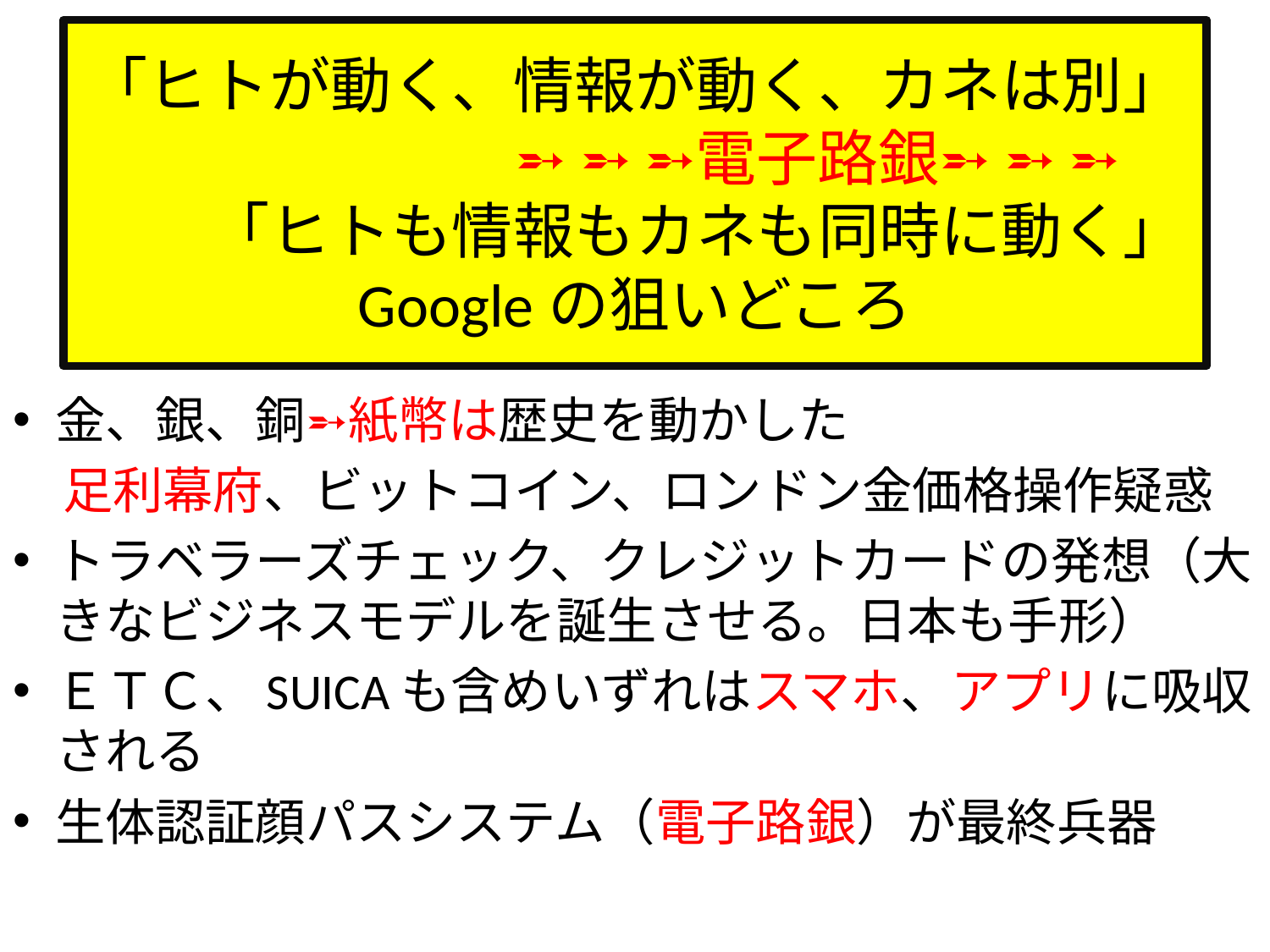

# 「ヒトが動く、情報が動く、カネは別」 　　　　　　➵ ➵ ➵電子路銀➵ ➵ ➵ 　　「ヒトも情報もカネも同時に動く」 Googleの狙いどころ
金、銀、銅➵紙幣は歴史を動かした
　足利幕府、ビットコイン、ロンドン金価格操作疑惑
トラベラーズチェック、クレジットカードの発想（大きなビジネスモデルを誕生させる。日本も手形）
ＥＴＣ、SUICAも含めいずれはスマホ、アプリに吸収される
生体認証顔パスシステム（電子路銀）が最終兵器